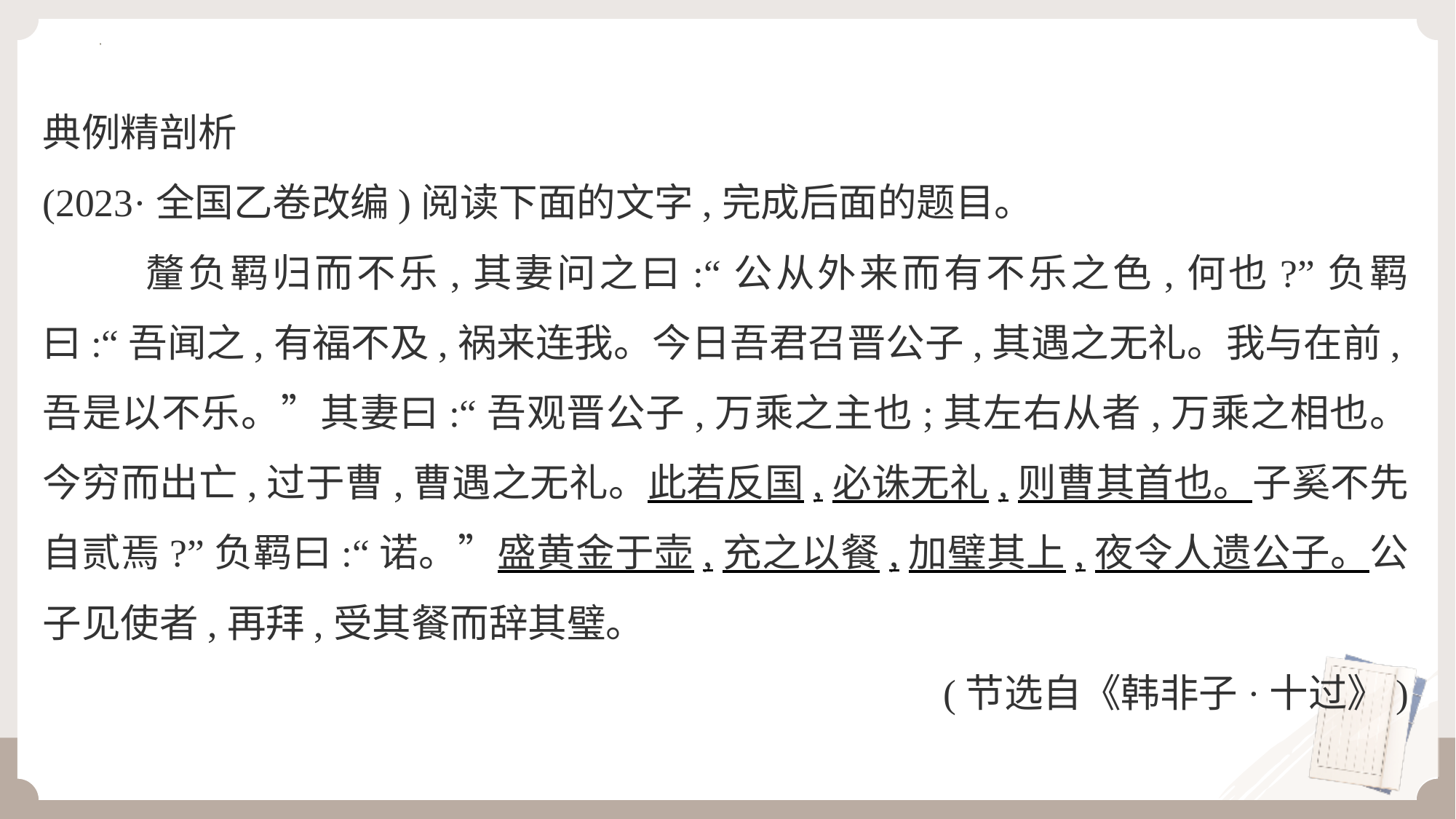

典例精剖析
(2023·全国乙卷改编)阅读下面的文字,完成后面的题目。
    釐负羁归而不乐,其妻问之曰:“公从外来而有不乐之色,何也?”负羁曰:“吾闻之,有福不及,祸来连我。今日吾君召晋公子,其遇之无礼。我与在前,吾是以不乐。”其妻曰:“吾观晋公子,万乘之主也;其左右从者,万乘之相也。今穷而出亡,过于曹,曹遇之无礼。此若反国,必诛无礼,则曹其首也。子奚不先自贰焉?”负羁曰:“诺。”盛黄金于壶,充之以餐,加璧其上,夜令人遗公子。公子见使者,再拜,受其餐而辞其璧。
(节选自《韩非子·十过》)